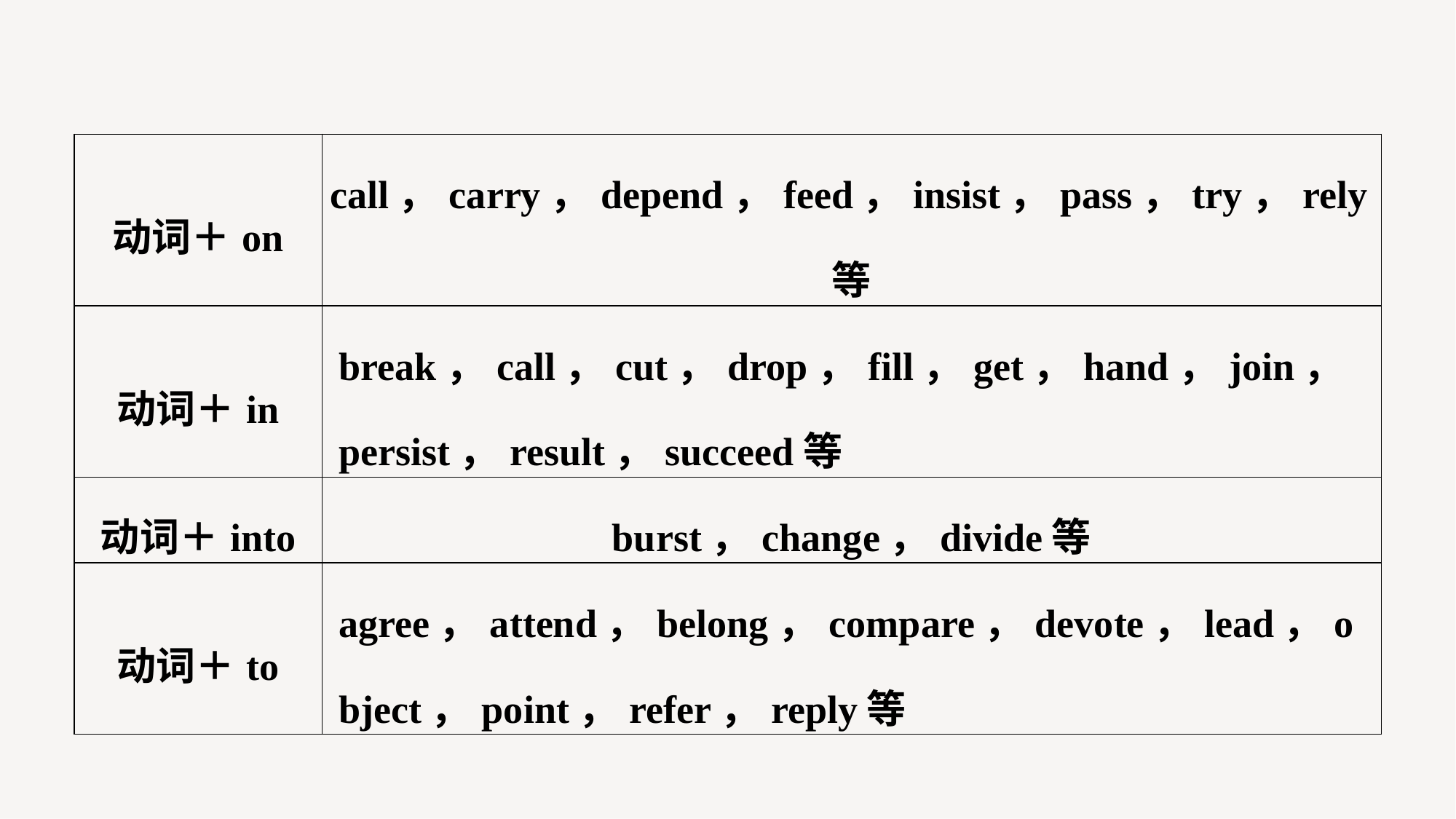

| 动词＋on | call，carry，depend，feed，insist，pass，try，rely等 |
| --- | --- |
| 动词＋in | break，call，cut，drop，fill，get，hand，join，persist，result，succeed等 |
| 动词＋into | burst，change，divide等 |
| 动词＋to | agree，attend，belong，compare，devote，lead，object，point，refer，reply等 |